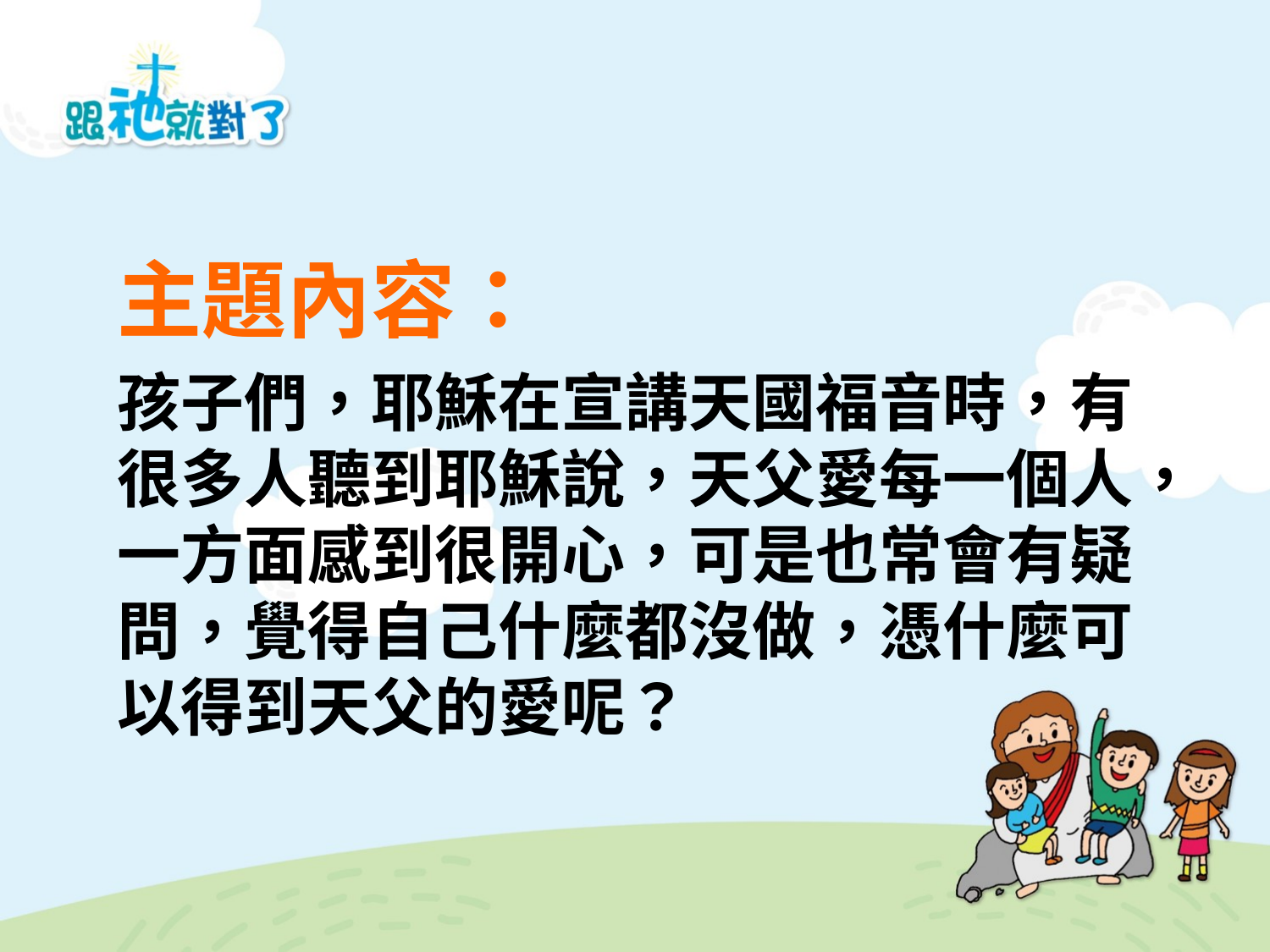

主題內容：
孩子們，耶穌在宣講天國福音時，有很多人聽到耶穌說，天父愛每一個人，一方面感到很開心，可是也常會有疑問，覺得自己什麼都沒做，憑什麼可以得到天父的愛呢？